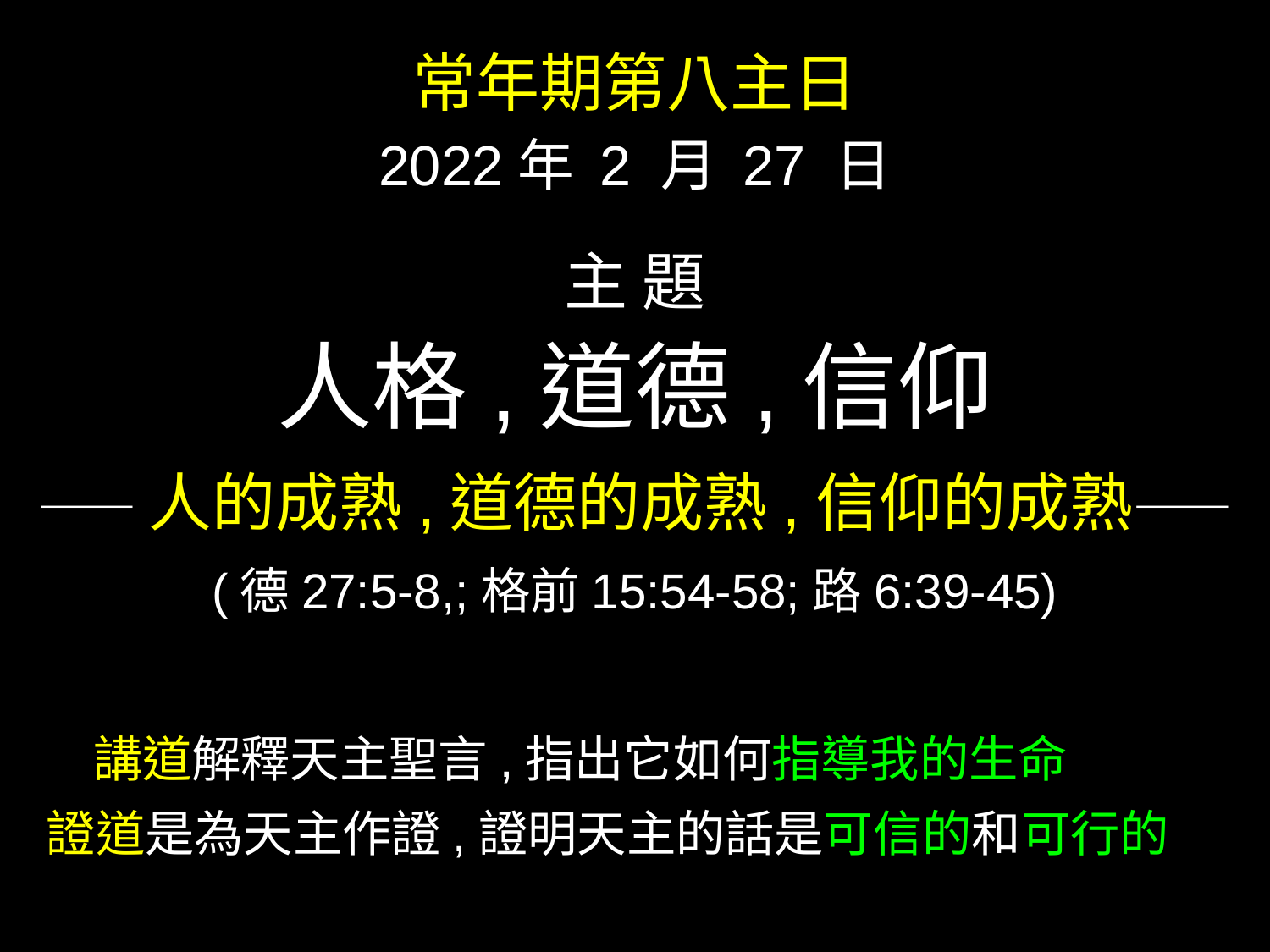

常年期第八主日
2022年 2 月 27 日

主 題
人格,道德,信仰
——人的成熟,道德的成熟,信仰的成熟——
(德27:5-8,;格前15:54-58;路6:39-45)
   講道解釋天主聖言,指出它如何指導我的生命
  證道是為天主作證,證明天主的話是可信的和可行的